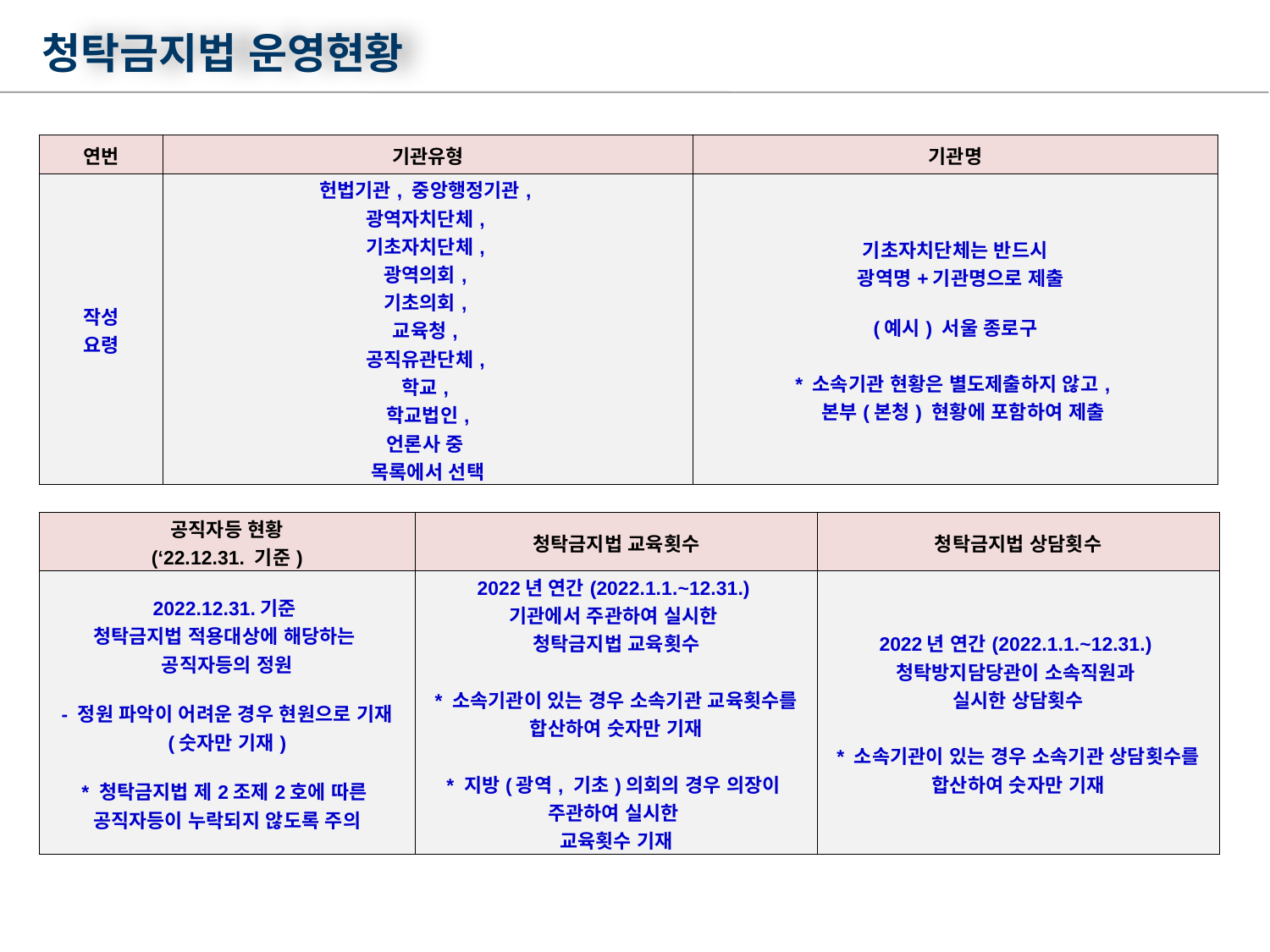

청탁금지법 운영현황
| 연번 | 기관유형 | 기관명 |
| --- | --- | --- |
| 작성 요령 | 헌법기관, 중앙행정기관, 광역자치단체, 기초자치단체, 광역의회, 기초의회, 교육청, 공직유관단체, 학교, 학교법인, 언론사 중 목록에서 선택 | 기초자치단체는 반드시 광역명+기관명으로 제출 (예시) 서울 종로구 \* 소속기관 현황은 별도제출하지 않고, 본부(본청) 현황에 포함하여 제출 |
| 공직자등 현황 (‘22.12.31. 기준) | 청탁금지법 교육횟수 | 청탁금지법 상담횟수 |
| --- | --- | --- |
| 2022.12.31.기준 청탁금지법 적용대상에 해당하는 공직자등의 정원 - 정원 파악이 어려운 경우 현원으로 기재 (숫자만 기재) \* 청탁금지법 제2조제2호에 따른 공직자등이 누락되지 않도록 주의 | 2022년 연간(2022.1.1.~12.31.) 기관에서 주관하여 실시한 청탁금지법 교육횟수 \* 소속기관이 있는 경우 소속기관 교육횟수를 합산하여 숫자만 기재 \* 지방(광역, 기초)의회의 경우 의장이 주관하여 실시한 교육횟수 기재 | 2022년 연간(2022.1.1.~12.31.) 청탁방지담당관이 소속직원과 실시한 상담횟수 \* 소속기관이 있는 경우 소속기관 상담횟수를 합산하여 숫자만 기재 |